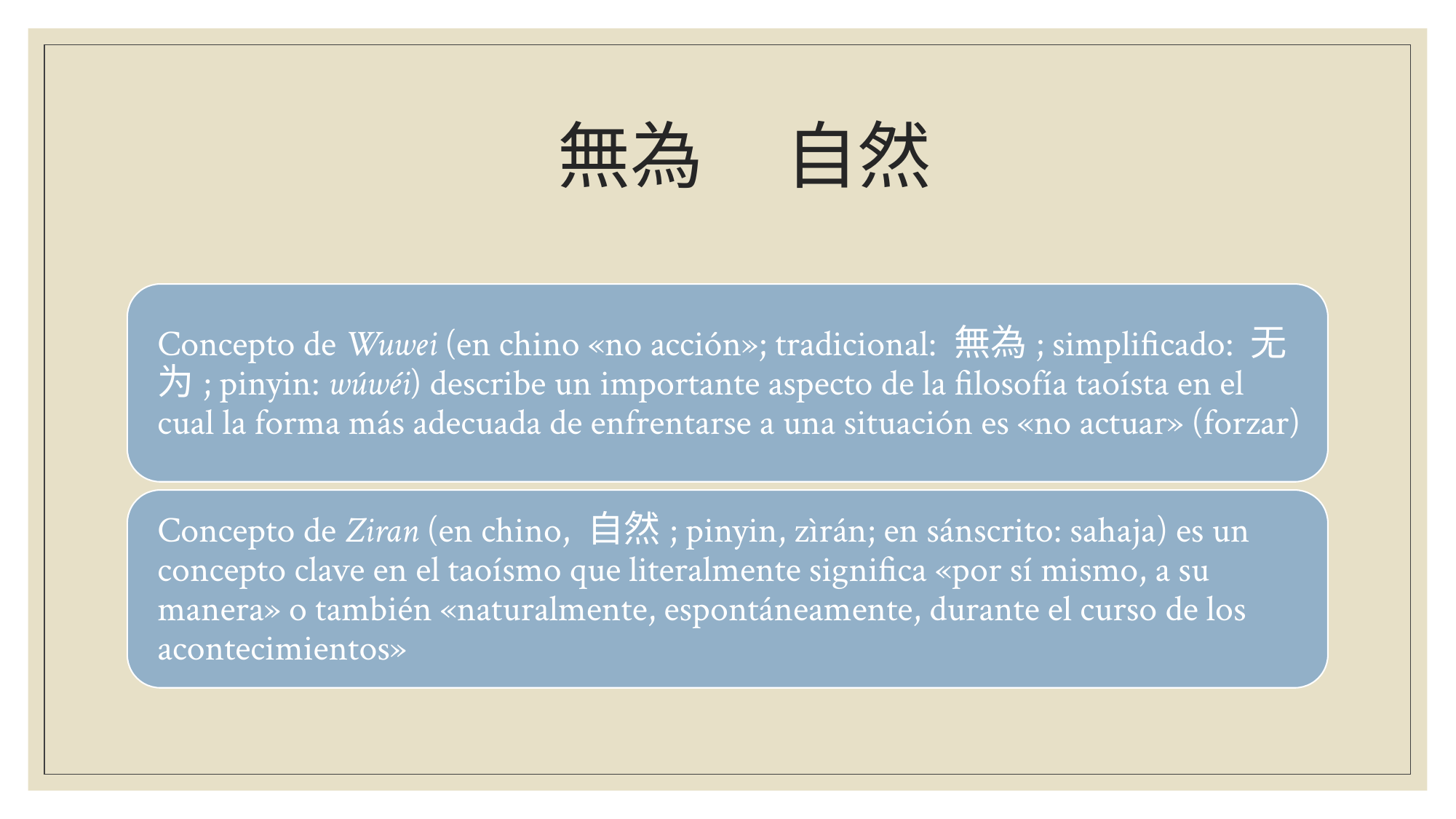

# 無為     自然
Concepto de Wuwei (en chino «no acción»; tradicional: 無為; simplificado: 无为; pinyin: wúwéi) describe un importante aspecto de la filosofía taoísta en el cual la forma más adecuada de enfrentarse a una situación es «no actuar» (forzar)
Concepto de Ziran (en chino, 自然; pinyin, zìrán; en sánscrito: sahaja) es un concepto clave en el taoísmo que literalmente significa «por sí mismo, a su manera» o también «naturalmente, espontáneamente, durante el curso de los acontecimientos»